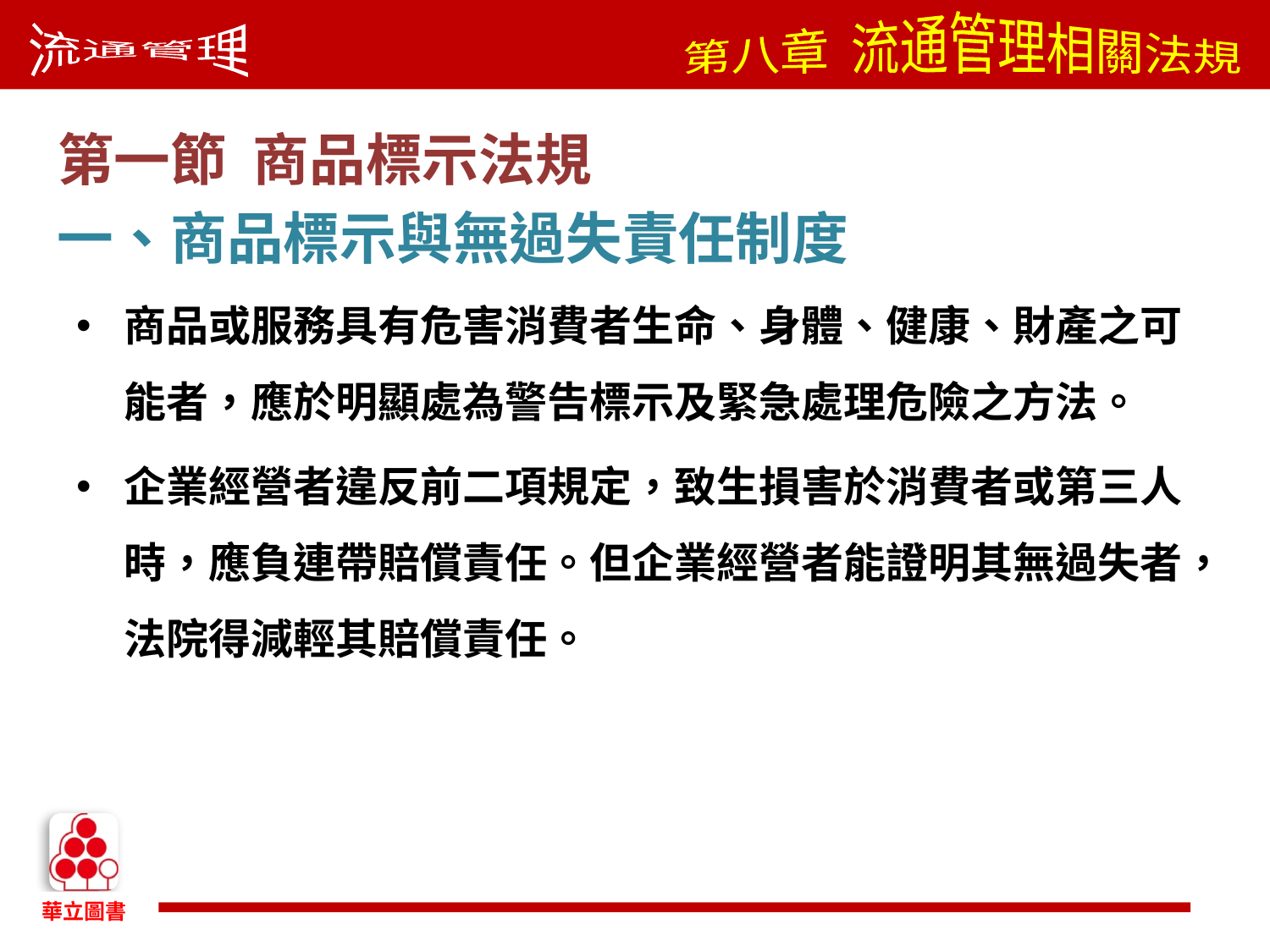

第一節  商品標示法規
一、商品標示與無過失責任制度
商品或服務具有危害消費者生命、身體、健康、財產之可能者，應於明顯處為警告標示及緊急處理危險之方法。
企業經營者違反前二項規定，致生損害於消費者或第三人時，應負連帶賠償責任。但企業經營者能證明其無過失者，法院得減輕其賠償責任。